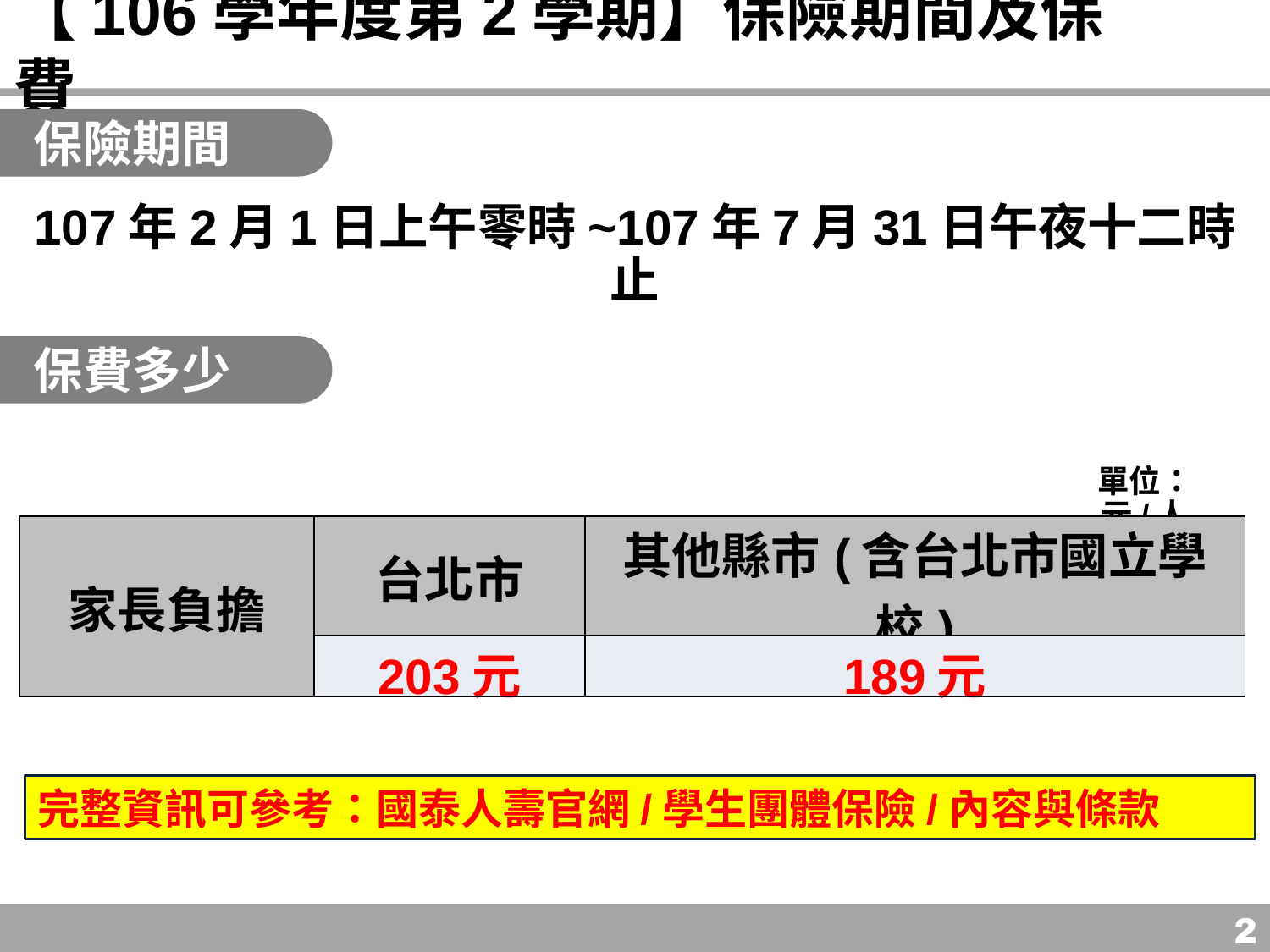

# 【106學年度第2學期】保險期間及保費
保險期間

107年2月1日上午零時~107年7月31日午夜十二時止
保費多少

單位：元/人
| 家長負擔 | 台北市 | 其他縣市(含台北市國立學校) |
| --- | --- | --- |
|  | 203元 | 189元 |
完整資訊可參考：國泰人壽官網/學生團體保險/內容與條款
2